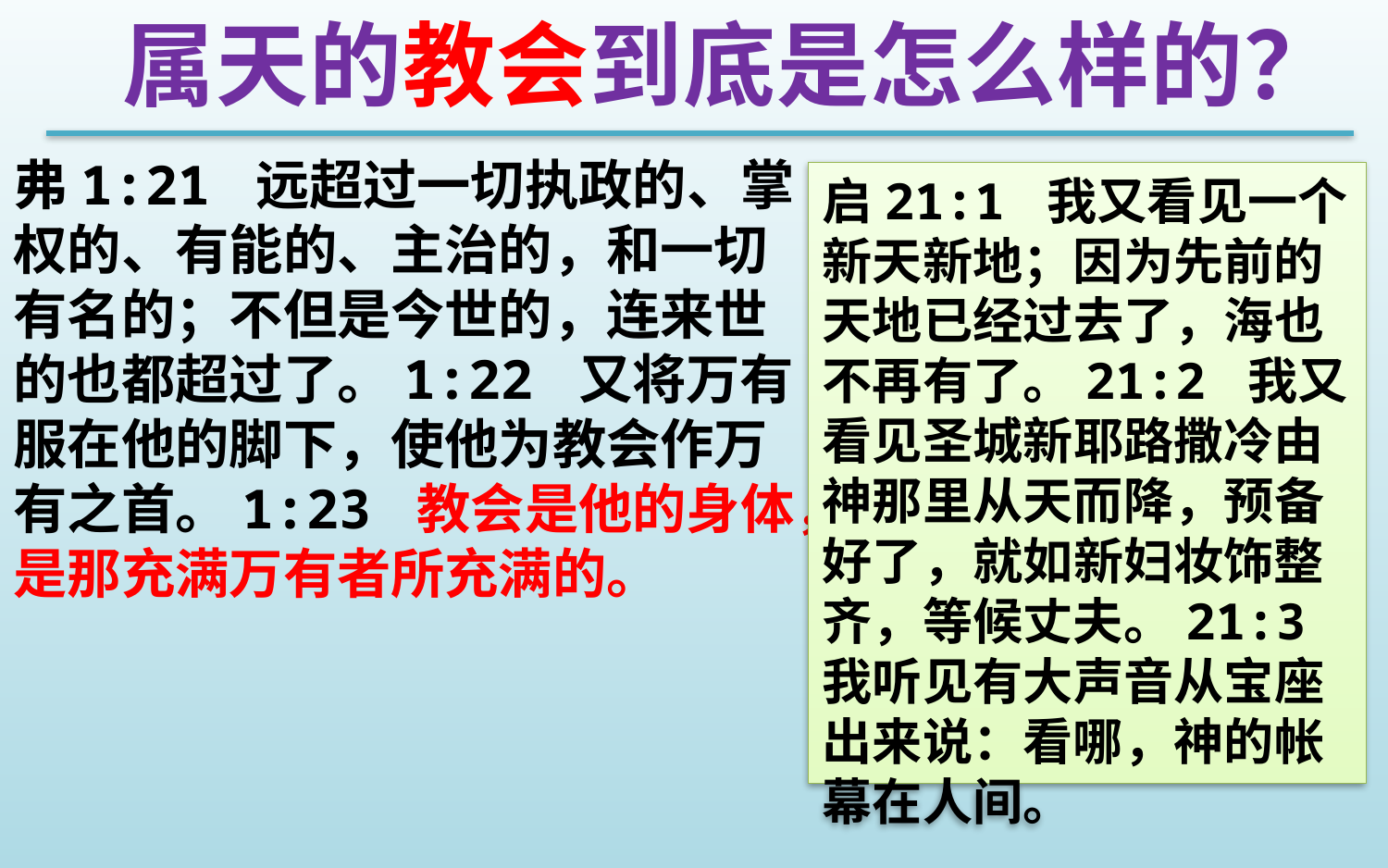

属天的教会到底是怎么样的？
弗1:21 远超过一切执政的、掌权的、有能的、主治的，和一切有名的；不但是今世的，连来世的也都超过了。1:22 又将万有服在他的脚下，使他为教会作万有之首。1:23 教会是他的身体，是那充满万有者所充满的。
启21:1 我又看见一个新天新地；因为先前的天地已经过去了，海也不再有了。21:2 我又看见圣城新耶路撒冷由神那里从天而降，预备好了，就如新妇妆饰整齐，等候丈夫。21:3 我听见有大声音从宝座出来说：看哪，神的帐幕在人间。